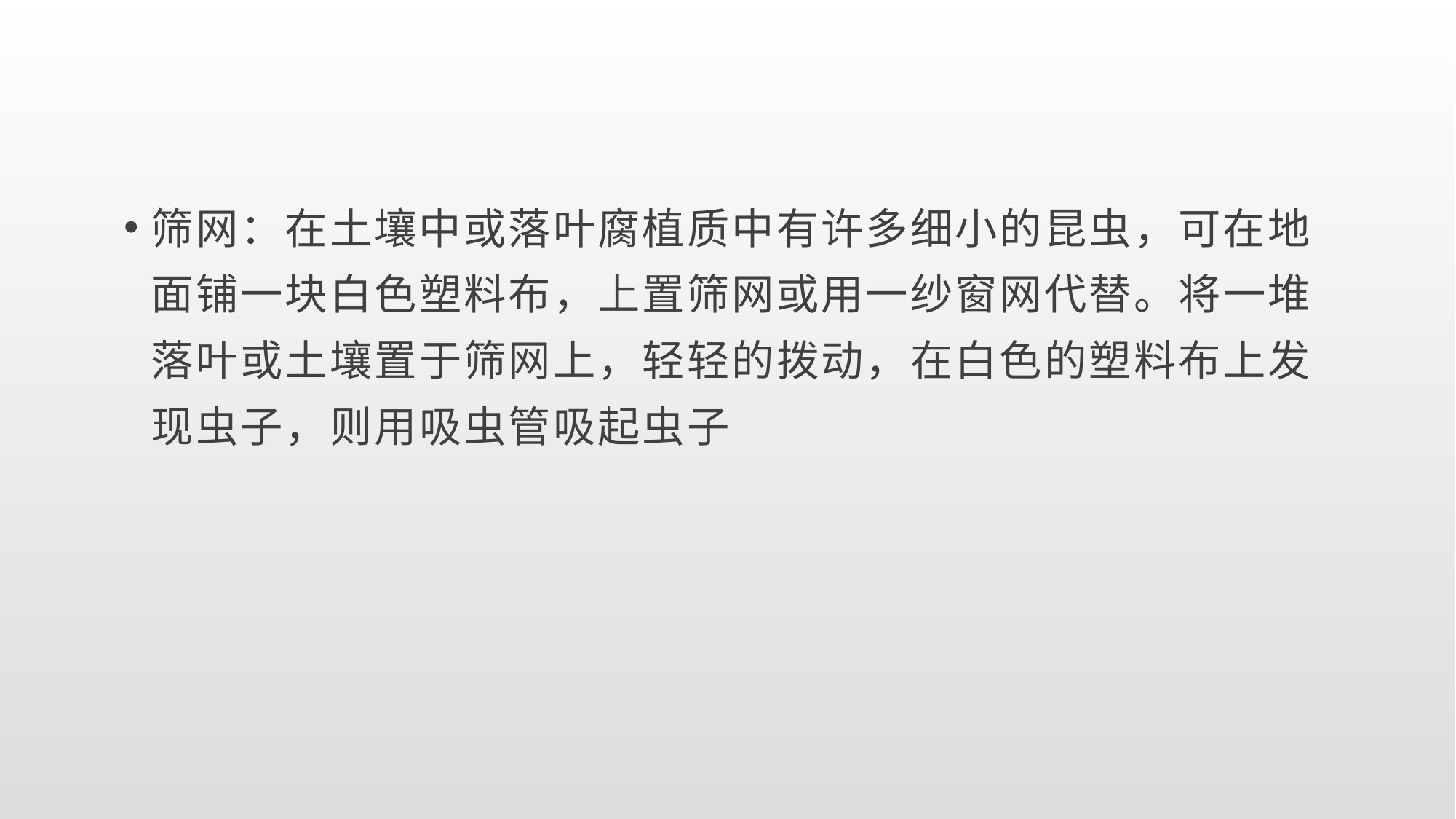

#
筛网：在土壤中或落叶腐植质中有许多细小的昆虫，可在地面铺一块白色塑料布，上置筛网或用一纱窗网代替。将一堆落叶或土壤置于筛网上，轻轻的拨动，在白色的塑料布上发现虫子，则用吸虫管吸起虫子